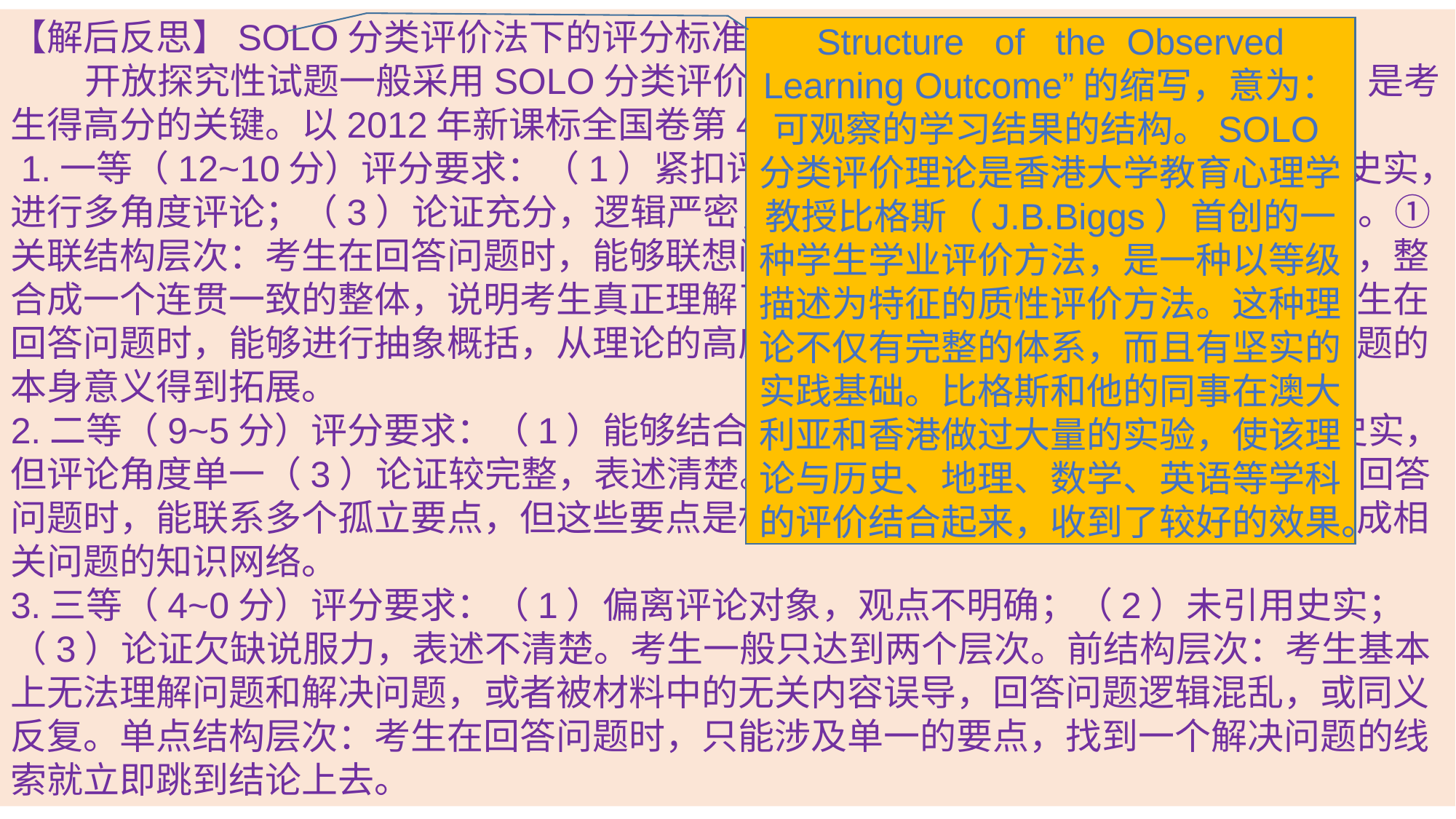

【解后反思】SOLO分类评价法下的评分标准
        开放探究性试题一般采用SOLO分类评价法下的评分标准，对评分要求的把握，是考生得高分的关键。以2012年新课标全国卷第41题为例：
 1.一等（12~10分）评分要求：（1）紧扣评论对象，观点明确；（2）合理引用史实，进行多角度评论；（3）论证充分，逻辑严密，表述清楚。考生一般要达到两个层次。①关联结构层次：考生在回答问题时，能够联想问题的多个要点，并能将它们联系起来，整合成一个连贯一致的整体，说明考生真正理解了这个问题。②拓展抽象结构层次：考生在回答问题时，能够进行抽象概括，从理论的高度分析问题，而且能够深化问题，使问题的本身意义得到拓展。
2.二等（9~5分）评分要求：（1）能够结合评论对象，观点较明确；（2）引用史实，但评论角度单一（3）论证较完整，表述清楚。考生一般做到多点结构层次。考生在回答问题时，能联系多个孤立要点，但这些要点是相互孤立的，彼此之间并无关联，未形成相关问题的知识网络。
3.三等（4~0分）评分要求：（1）偏离评论对象，观点不明确；（2）未引用史实；（3）论证欠缺说服力，表述不清楚。考生一般只达到两个层次。前结构层次：考生基本上无法理解问题和解决问题，或者被材料中的无关内容误导，回答问题逻辑混乱，或同义反复。单点结构层次：考生在回答问题时，只能涉及单一的要点，找到一个解决问题的线索就立即跳到结论上去。
Structure   of   the  Observed Learning Outcome”的缩写，意为：可观察的学习结果的结构。SOLO分类评价理论是香港大学教育心理学教授比格斯（J.B.Biggs）首创的一种学生学业评价方法，是一种以等级描述为特征的质性评价方法。这种理论不仅有完整的体系，而且有坚实的实践基础。比格斯和他的同事在澳大利亚和香港做过大量的实验，使该理论与历史、地理、数学、英语等学科的评价结合起来，收到了较好的效果。
#